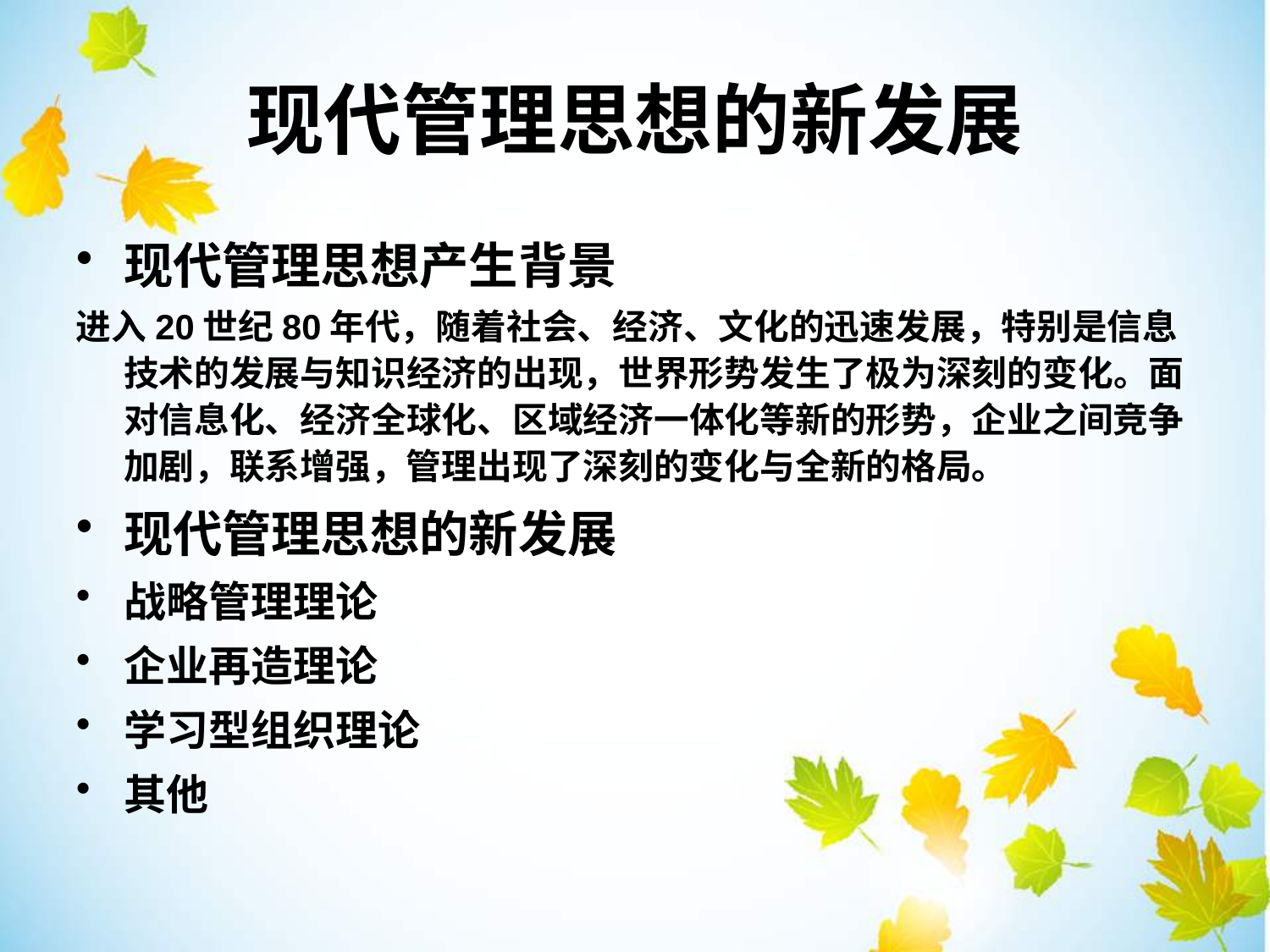

现代管理思想的新发展
现代管理思想产生背景
进入20世纪80年代，随着社会、经济、文化的迅速发展，特别是信息技术的发展与知识经济的出现，世界形势发生了极为深刻的变化。面对信息化、经济全球化、区域经济一体化等新的形势，企业之间竞争加剧，联系增强，管理出现了深刻的变化与全新的格局。
现代管理思想的新发展
战略管理理论
企业再造理论
学习型组织理论
其他